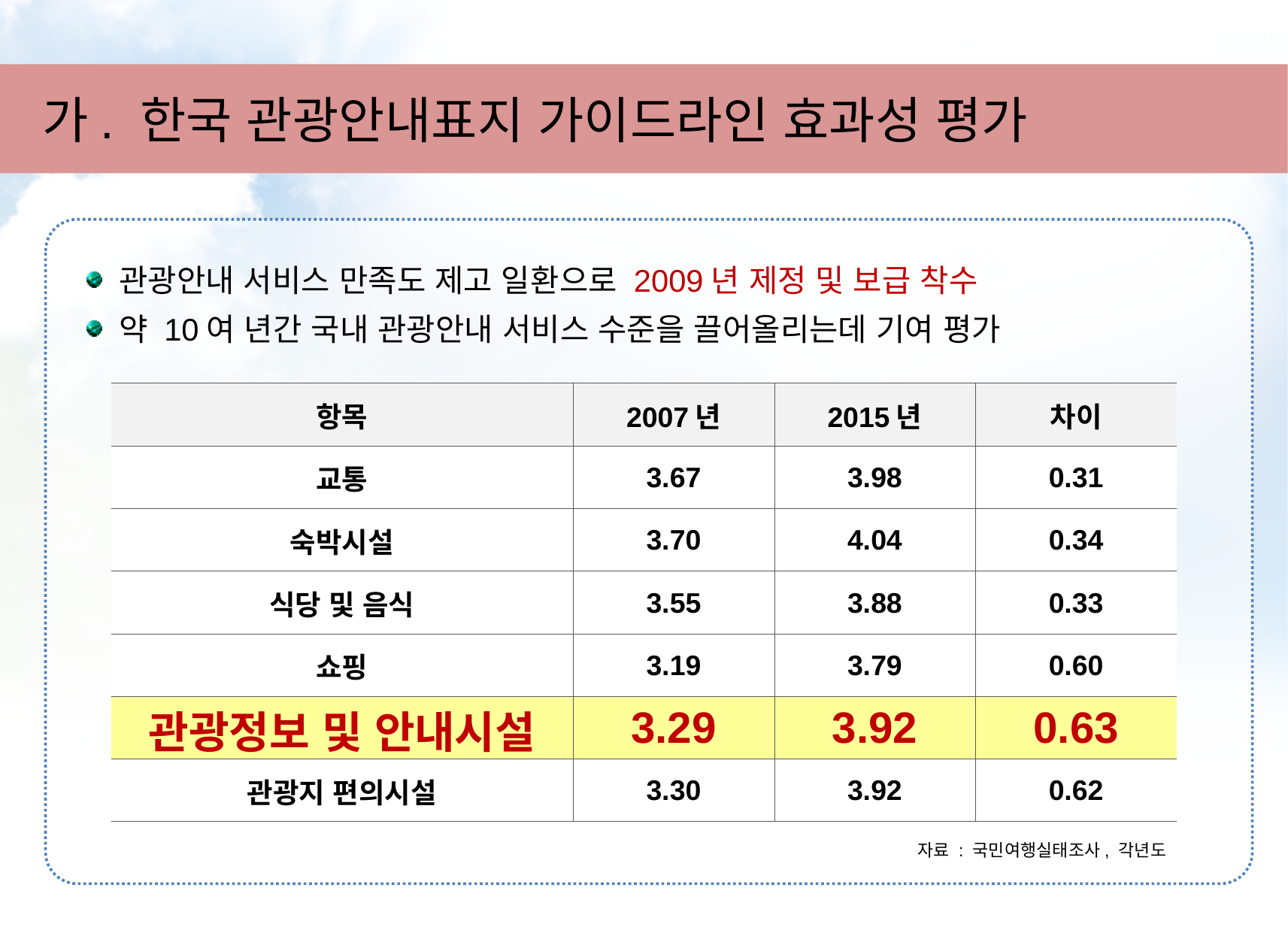

가. 한국 관광안내표지 가이드라인 효과성 평가

관광안내 서비스 만족도 제고 일환으로 2009년 제정 및 보급 착수
약 10여 년간 국내 관광안내 서비스 수준을 끌어올리는데 기여 평가
| 항목 | 2007년 | 2015년 | 차이 |
| --- | --- | --- | --- |
| 교통 | 3.67 | 3.98 | 0.31 |
| 숙박시설 | 3.70 | 4.04 | 0.34 |
| 식당 및 음식 | 3.55 | 3.88 | 0.33 |
| 쇼핑 | 3.19 | 3.79 | 0.60 |
| 관광정보 및 안내시설 | 3.29 | 3.92 | 0.63 |
| 관광지 편의시설 | 3.30 | 3.92 | 0.62 |
자료 : 국민여행실태조사, 각년도